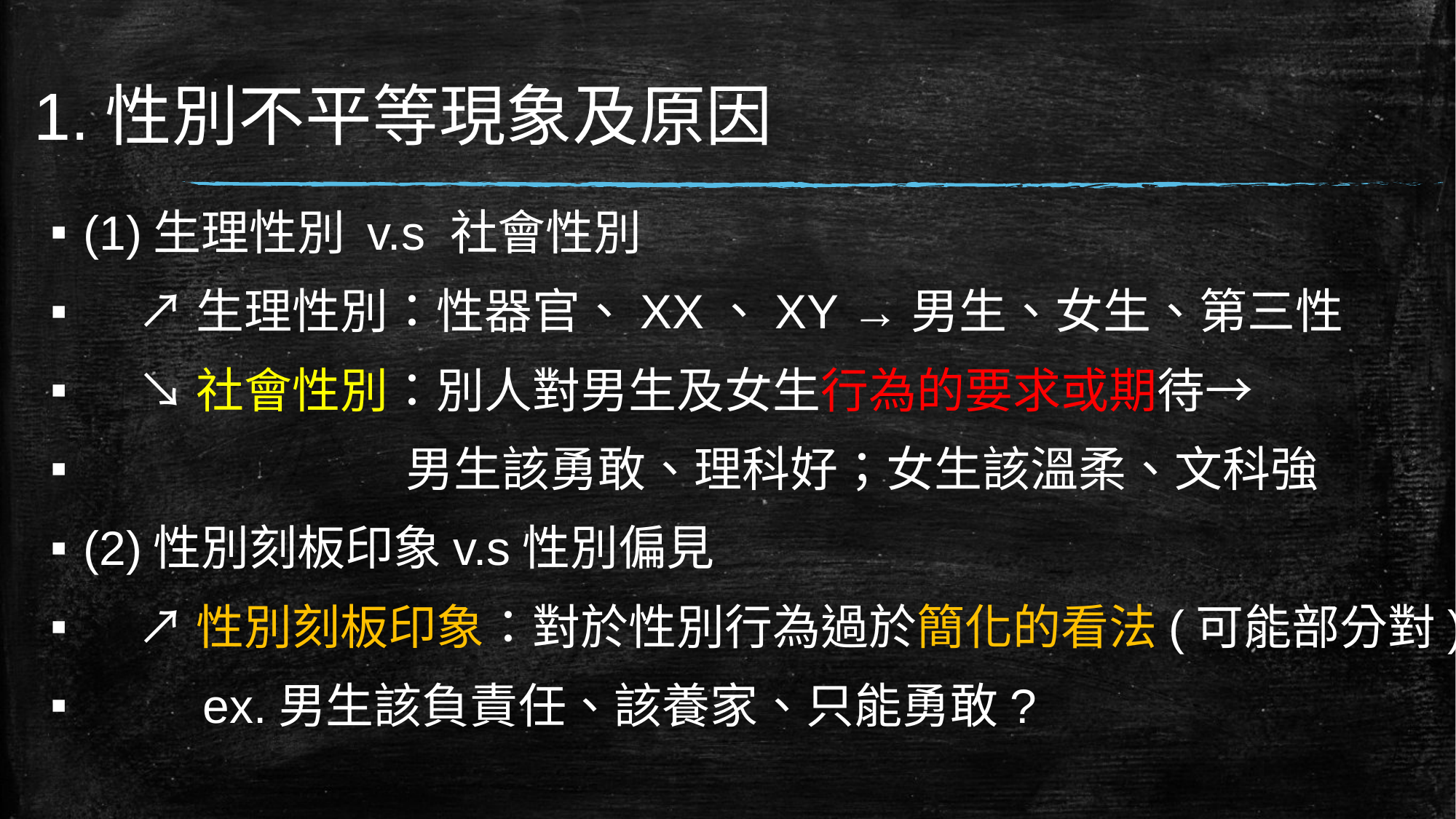

# 1.性別不平等現象及原因
(1)生理性別 v.s 社會性別
     ↗生理性別：性器官、XX、XY →男生、女生、第三性
     ↘社會性別：別人對男生及女生行為的要求或期待→
                             男生該勇敢、理科好；女生該溫柔、文科強
(2)性別刻板印象v.s性別偏見
     ↗性別刻板印象：對於性別行為過於簡化的看法(可能部分對)
         ex.男生該負責任、該養家、只能勇敢?